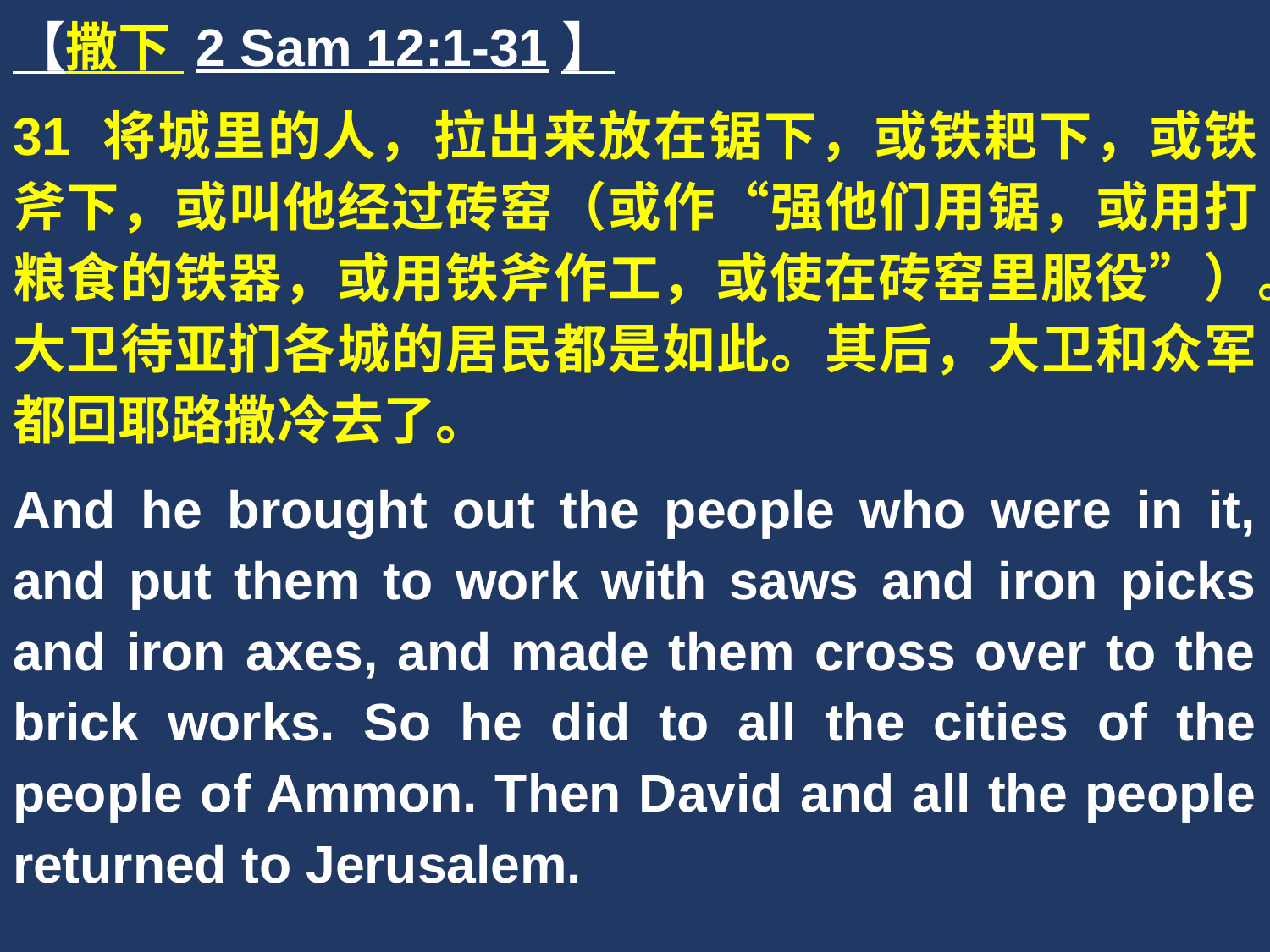

【撒下 2 Sam 12:1-31】
31 将城里的人，拉出来放在锯下，或铁耙下，或铁斧下，或叫他经过砖窑（或作“强他们用锯，或用打粮食的铁器，或用铁斧作工，或使在砖窑里服役”）。大卫待亚扪各城的居民都是如此。其后，大卫和众军都回耶路撒冷去了。
And he brought out the people who were in it, and put them to work with saws and iron picks and iron axes, and made them cross over to the brick works. So he did to all the cities of the people of Ammon. Then David and all the people returned to Jerusalem.